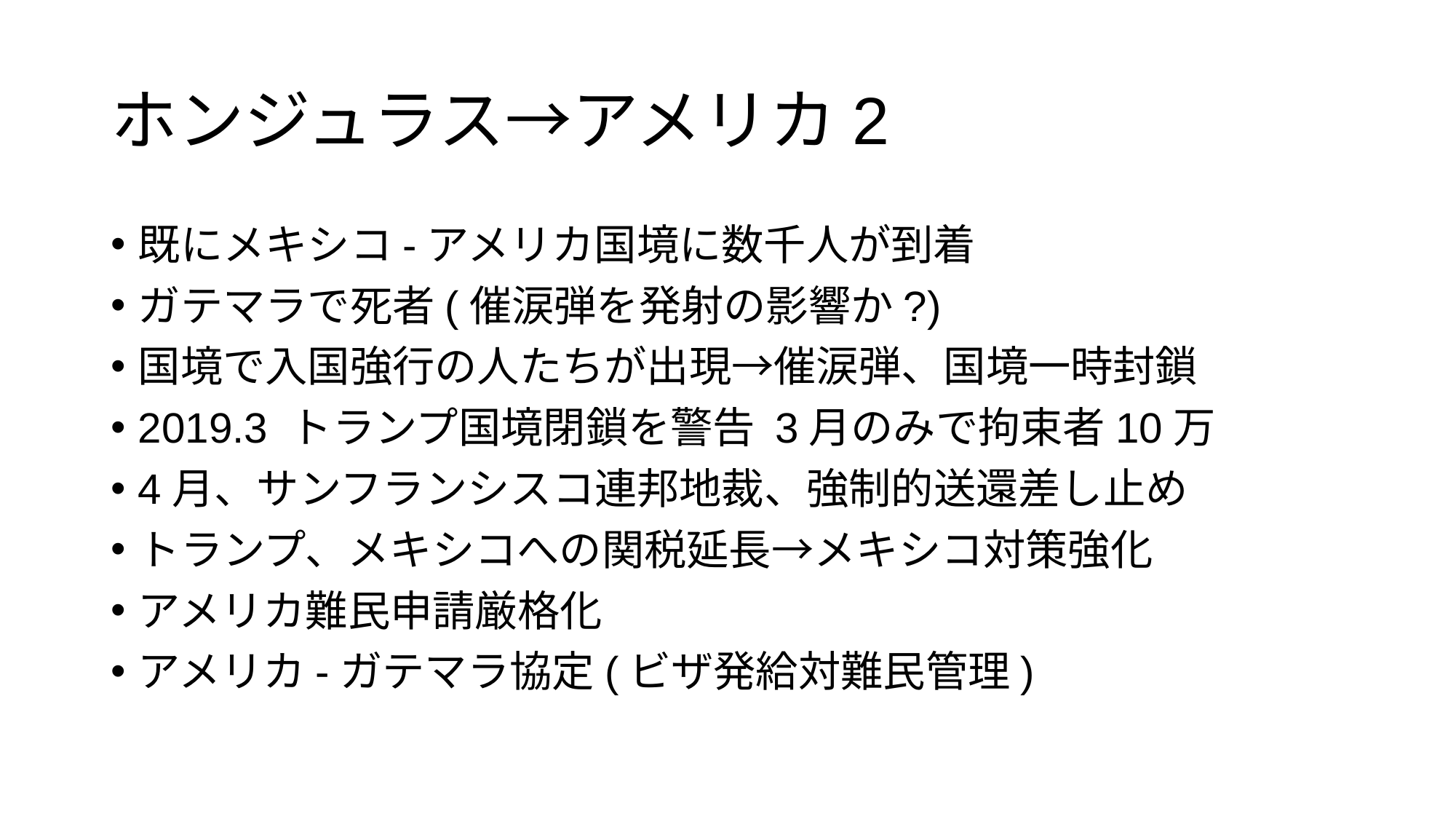

# ホンジュラス→アメリカ2
既にメキシコ-アメリカ国境に数千人が到着
ガテマラで死者(催涙弾を発射の影響か?)
国境で入国強行の人たちが出現→催涙弾、国境一時封鎖
2019.3 トランプ国境閉鎖を警告 3月のみで拘束者10万
4月、サンフランシスコ連邦地裁、強制的送還差し止め
トランプ、メキシコへの関税延長→メキシコ対策強化
アメリカ難民申請厳格化
アメリカ-ガテマラ協定(ビザ発給対難民管理)